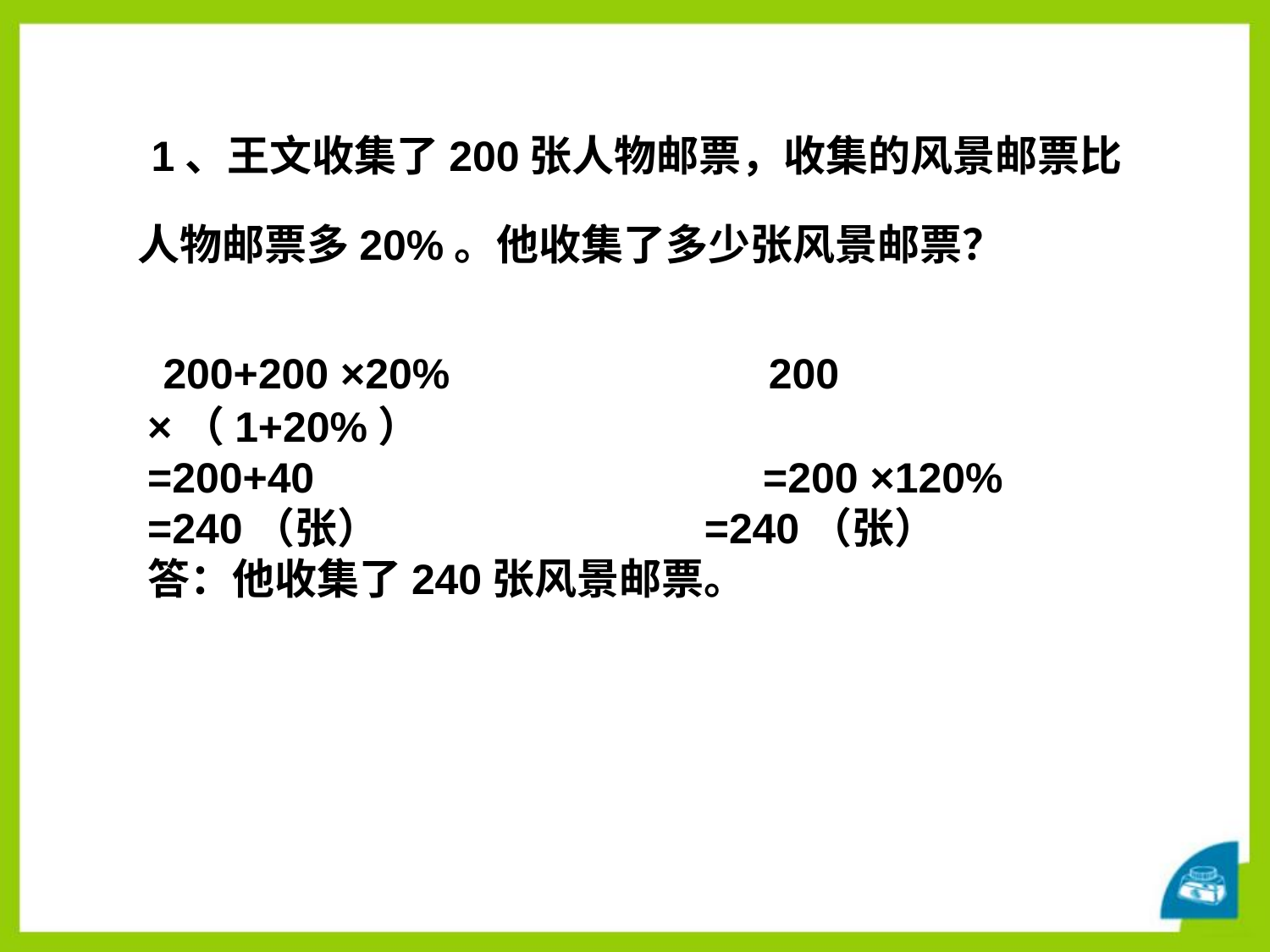

1、王文收集了200张人物邮票，收集的风景邮票比人物邮票多20%。他收集了多少张风景邮票？
 200+200 ×20%                           200 ×（1+20%）
=200+40                                      =200 ×120%
=240（张）                                 =240（张）
答：他收集了240张风景邮票。